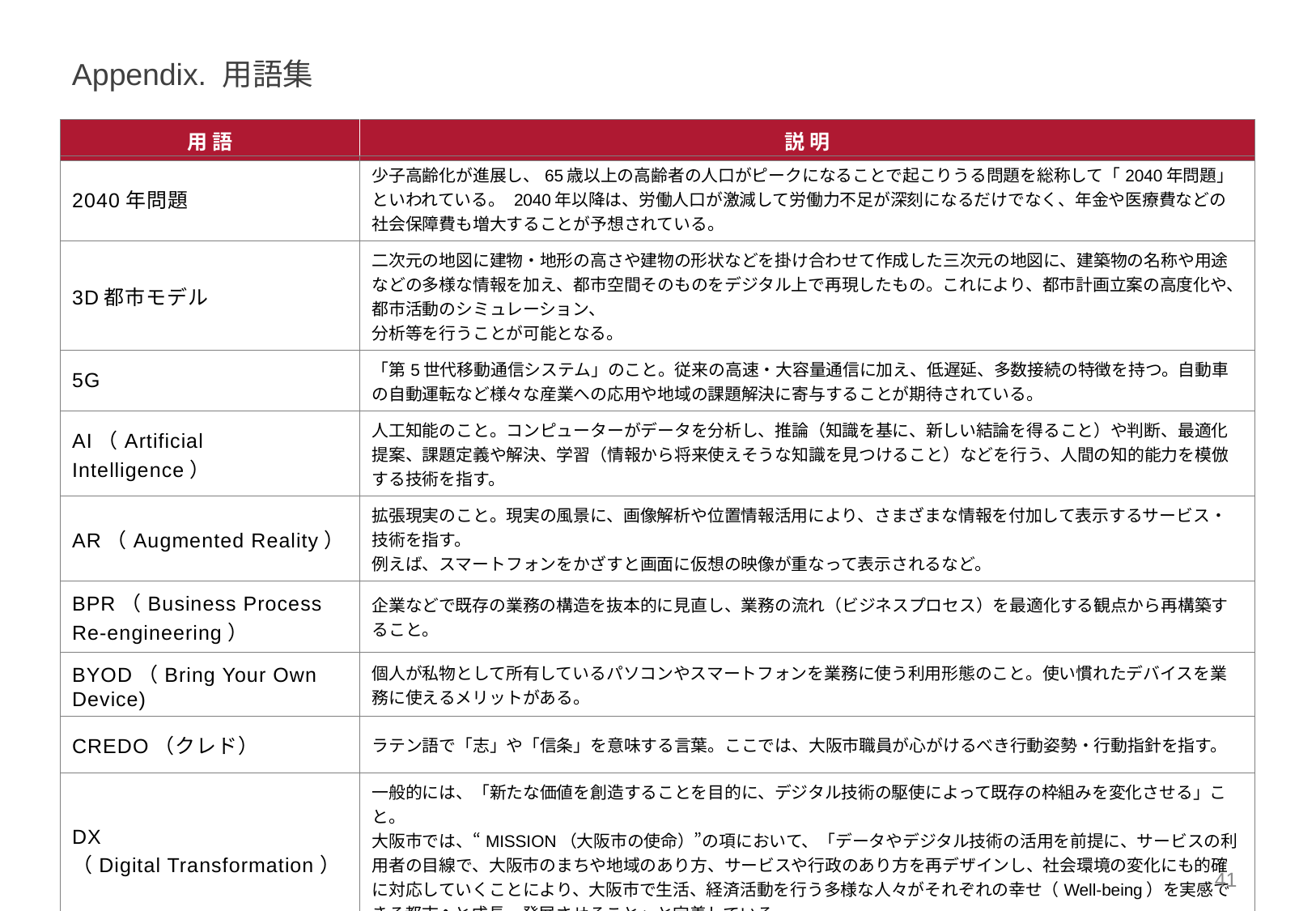

Appendix. 用語集
| 用語 | 説明 |
| --- | --- |
| 2040年問題 | 少子高齢化が進展し、65歳以上の高齢者の人口がピークになることで起こりうる問題を総称して「2040年問題」といわれている。 2040年以降は、労働人口が激減して労働力不足が深刻になるだけでなく、年金や医療費などの社会保障費も増大することが予想されている。 |
| --- | --- |
| 3D都市モデル | 二次元の地図に建物・地形の高さや建物の形状などを掛け合わせて作成した三次元の地図に、建築物の名称や用途などの多様な情報を加え、都市空間そのものをデジタル上で再現したもの。これにより、都市計画立案の高度化や、都市活動のシミュレーション、 分析等を行うことが可能となる。 |
| 5G | 「第5世代移動通信システム」のこと。従来の高速・大容量通信に加え、低遅延、多数接続の特徴を持つ。自動車の自動運転など様々な産業への応用や地域の課題解決に寄与することが期待されている。 |
| AI（Artificial Intelligence） | 人工知能のこと。コンピューターがデータを分析し、推論（知識を基に、新しい結論を得ること）や判断、最適化提案、課題定義や解決、学習（情報から将来使えそうな知識を見つけること）などを行う、人間の知的能力を模倣する技術を指す。 |
| AR（Augmented Reality） | 拡張現実のこと。現実の風景に、画像解析や位置情報活用により、さまざまな情報を付加して表示するサービス・技術を指す。 例えば、スマートフォンをかざすと画面に仮想の映像が重なって表示されるなど。 |
| BPR（Business Process Re-engineering） | 企業などで既存の業務の構造を抜本的に見直し、業務の流れ（ビジネスプロセス）を最適化する観点から再構築すること。 |
| BYOD（Bring Your Own Device) | 個人が私物として所有しているパソコンやスマートフォンを業務に使う利用形態のこと。使い慣れたデバイスを業務に使えるメリットがある。 |
| CREDO（クレド） | ラテン語で「志」や「信条」を意味する言葉。ここでは、大阪市職員が心がけるべき行動姿勢・行動指針を指す。 |
| DX （Digital Transformation） | 一般的には、「新たな価値を創造することを目的に、デジタル技術の駆使によって既存の枠組みを変化させる」こと。 大阪市では、“MISSION（大阪市の使命）”の項において、「データやデジタル技術の活用を前提に、サービスの利用者の目線で、大阪市のまちや地域のあり方、サービスや行政のあり方を再デザインし、社会環境の変化にも的確に対応していくことにより、大阪市で生活、経済活動を行う多様な人々がそれぞれの幸せ（Well-being）を実感できる都市へと成長・発展させること」と定義している。 |
| EBPM（Evidence Based Policy Making） | 政策目的を明確化したうえで、各種データを活用した合理的根拠（エビデンス）に基づき政策立案すること。EBPMの推進は、政策の有効性を高め、行政への信頼確保に資するものとされている。 |
41